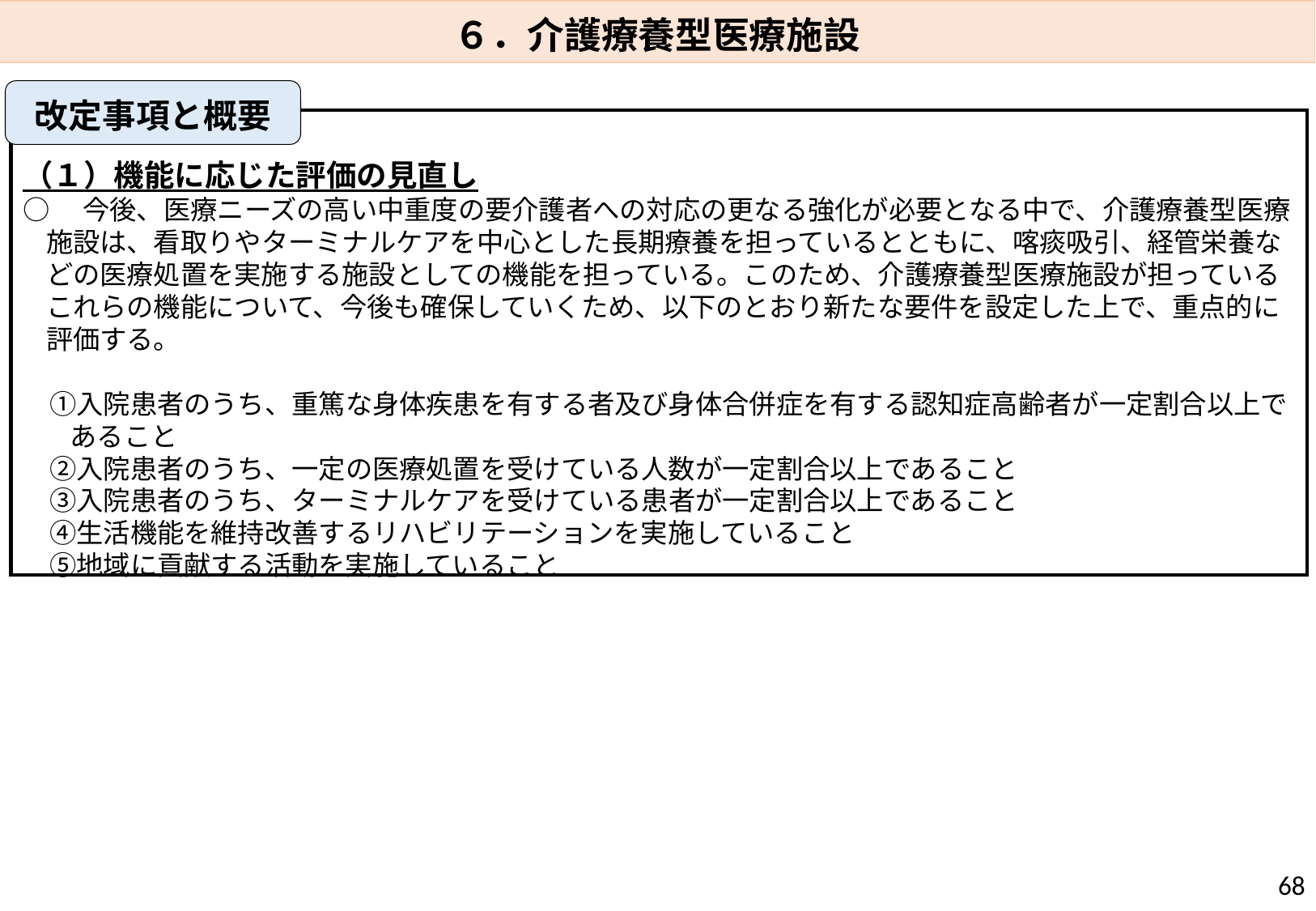

６．介護療養型医療施設
改定事項と概要

（１）機能に応じた評価の見直し
○　今後、医療ニーズの高い中重度の要介護者への対応の更なる強化が必要となる中で、介護療養型医療施設は、看取りやターミナルケアを中心とした長期療養を担っているとともに、喀痰吸引、経管栄養などの医療処置を実施する施設としての機能を担っている。このため、介護療養型医療施設が担っているこれらの機能について、今後も確保していくため、以下のとおり新たな要件を設定した上で、重点的に評価する。

　①入院患者のうち、重篤な身体疾患を有する者及び身体合併症を有する認知症高齢者が一定割合以上であること
　②入院患者のうち、一定の医療処置を受けている人数が一定割合以上であること
　③入院患者のうち、ターミナルケアを受けている患者が一定割合以上であること
　④生活機能を維持改善するリハビリテーションを実施していること
　⑤地域に貢献する活動を実施していること

68